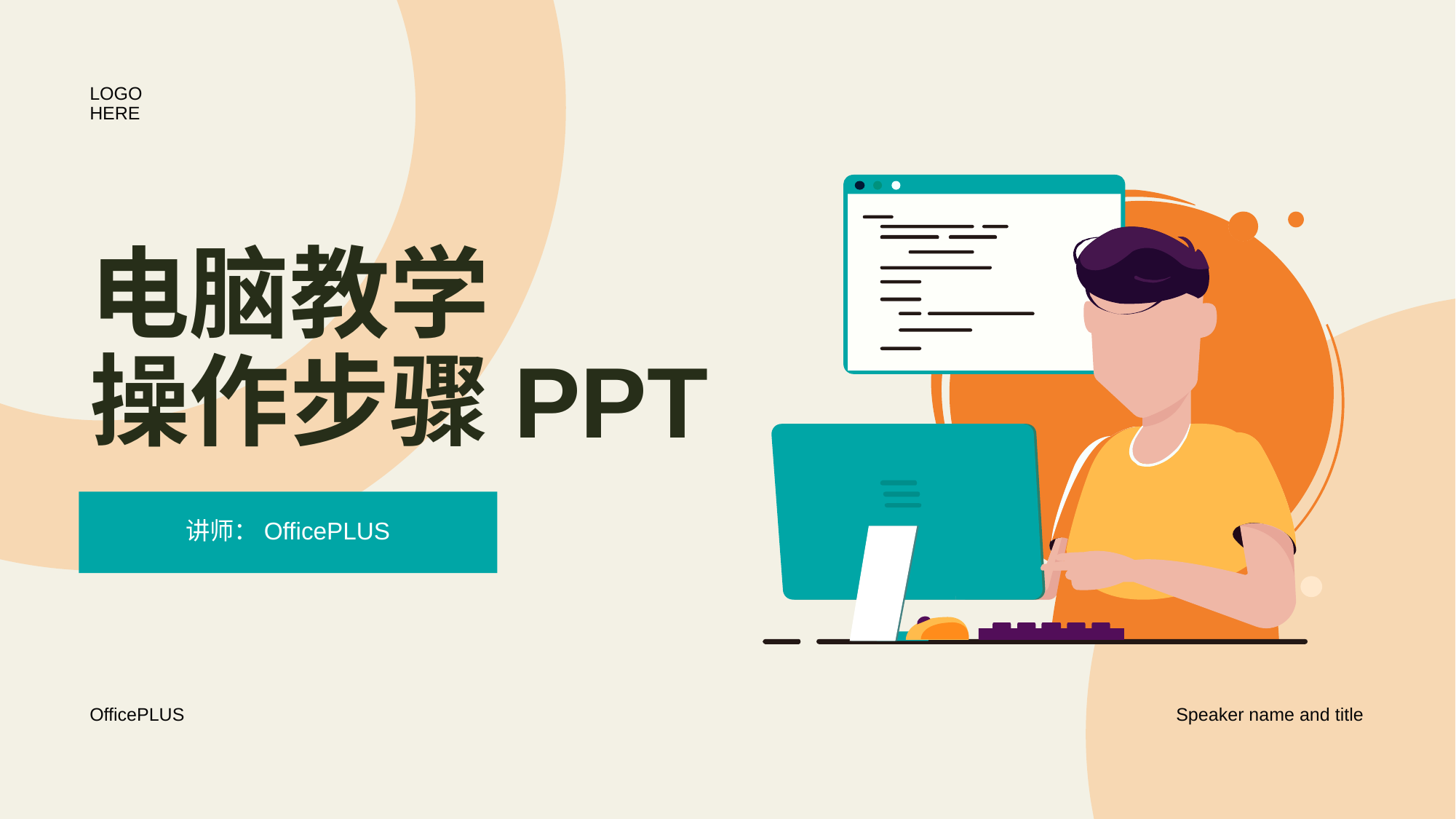

LOGO HERE
# 电脑教学 操作步骤PPT
讲师：OfficePLUS
OfficePLUS
Speaker name and title